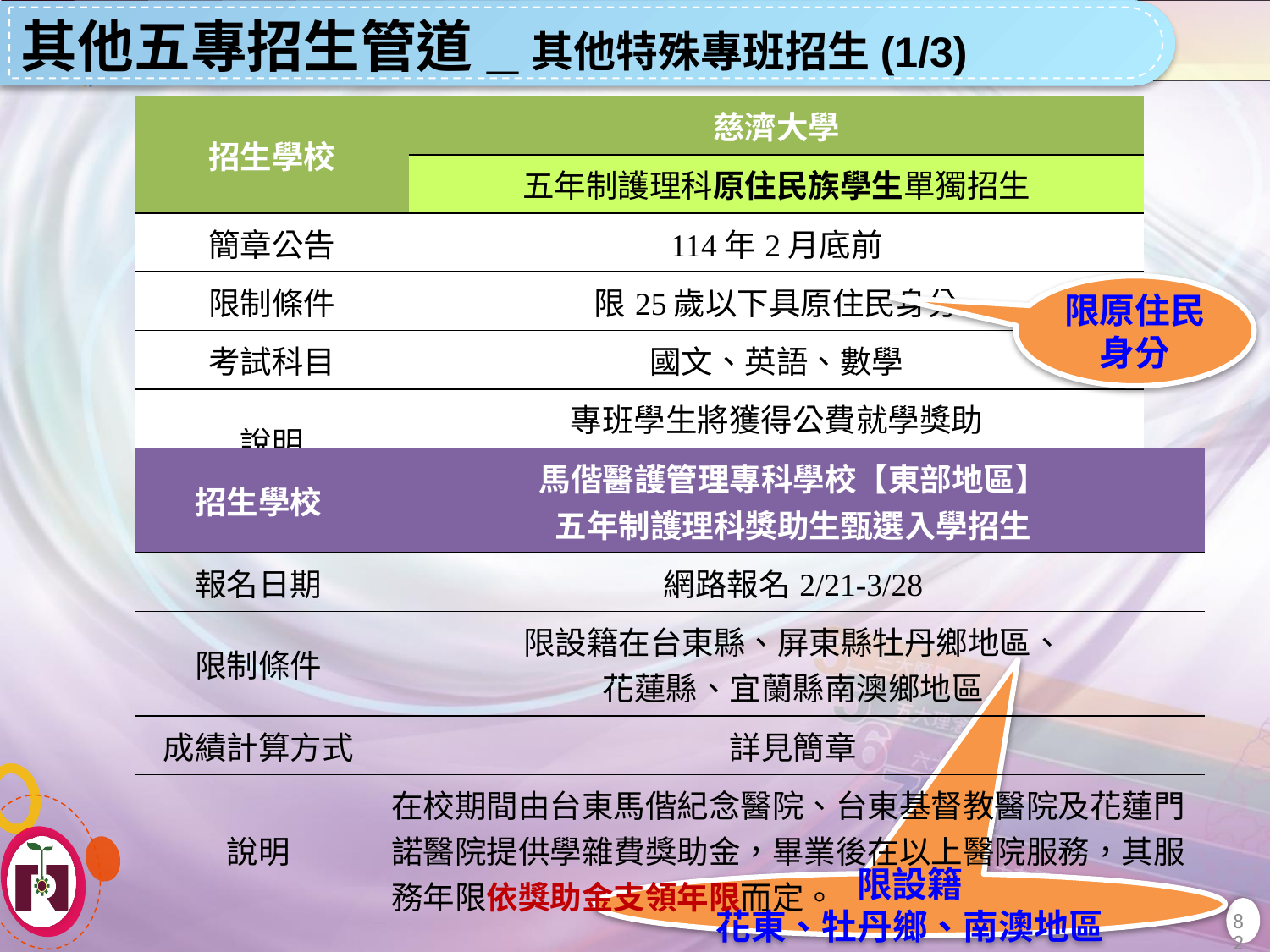

其他五專招生管道_其他特殊專班招生(1/3)

| 招生學校 | 慈濟大學 |
| --- | --- |
|  | 五年制護理科原住民族學生單獨招生 |
| 簡章公告 | 114年2月底前 |
| 限制條件 | 限25歲以下具原住民身分 |
| 考試科目 | 國文、英語、數學 |
| 說明 | 專班學生將獲得公費就學獎助 畢業後派任至慈濟各醫療院所服務五年 |
限原住民身分
| 招生學校 | 馬偕醫護管理專科學校【東部地區】 五年制護理科獎助生甄選入學招生 |
| --- | --- |
| 報名日期 | 網路報名2/21-3/28 |
| 限制條件 | 限設籍在台東縣、屏東縣牡丹鄉地區、 花蓮縣、宜蘭縣南澳鄉地區 |
| 成績計算方式 | 詳見簡章 |
| 說明 | 在校期間由台東馬偕紀念醫院、台東基督教醫院及花蓮門諾醫院提供學雜費獎助金，畢業後在以上醫院服務，其服務年限依獎助金支領年限而定。 |
限設籍
花東、牡丹鄉、南澳地區